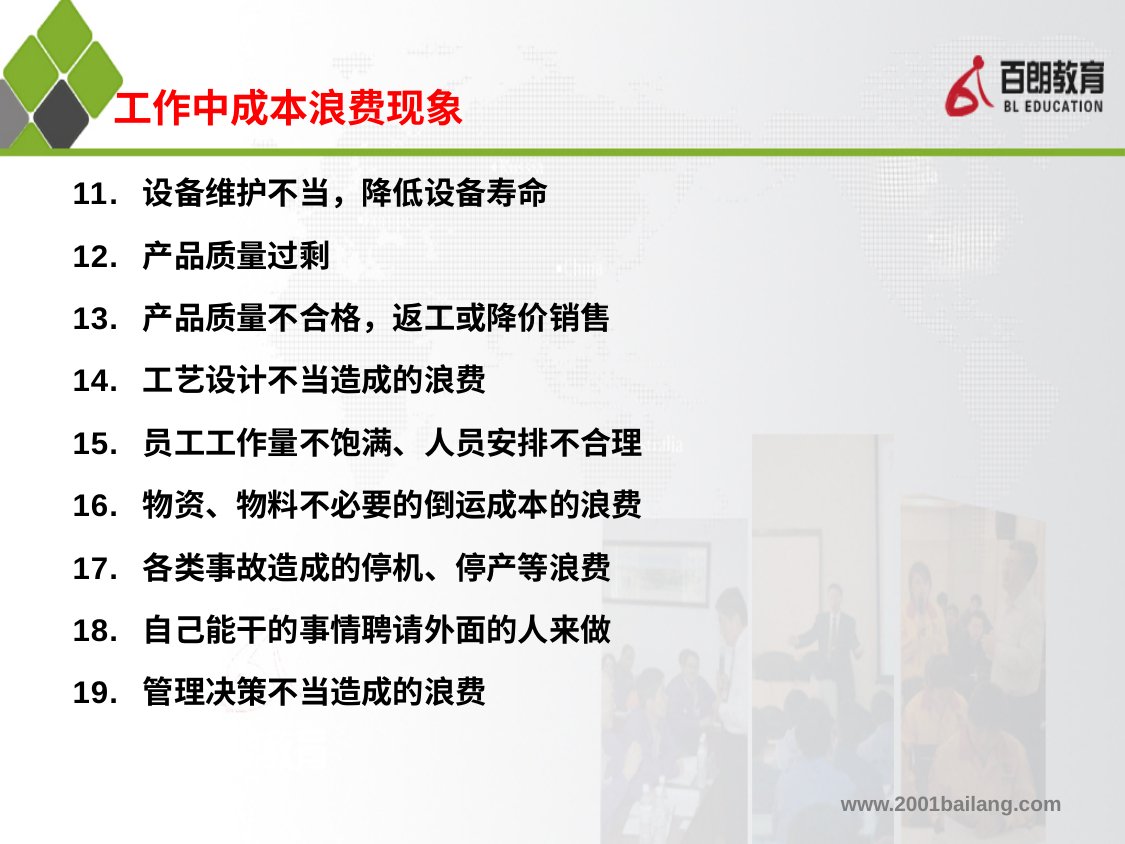

# 工作中成本浪费现象
设备维护不当，降低设备寿命
产品质量过剩
产品质量不合格，返工或降价销售
工艺设计不当造成的浪费
员工工作量不饱满、人员安排不合理
物资、物料不必要的倒运成本的浪费
各类事故造成的停机、停产等浪费
自己能干的事情聘请外面的人来做
管理决策不当造成的浪费